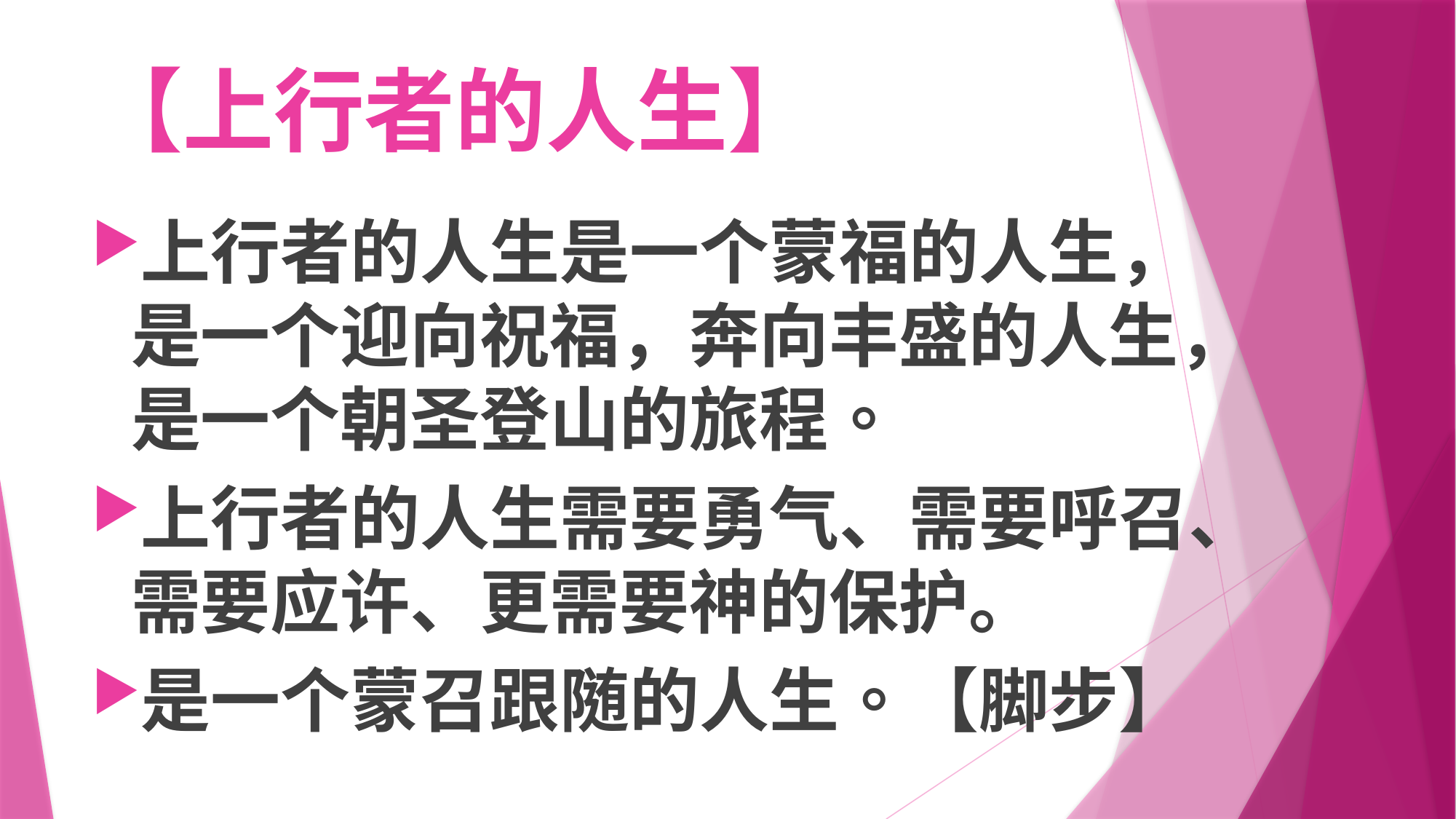

# 【上行者的人生】
上行者的人生是一个蒙福的人生，是一个迎向祝福，奔向丰盛的人生，是一个朝圣登山的旅程。
上行者的人生需要勇气、需要呼召、需要应许、更需要神的保护。
是一个蒙召跟随的人生。【脚步】